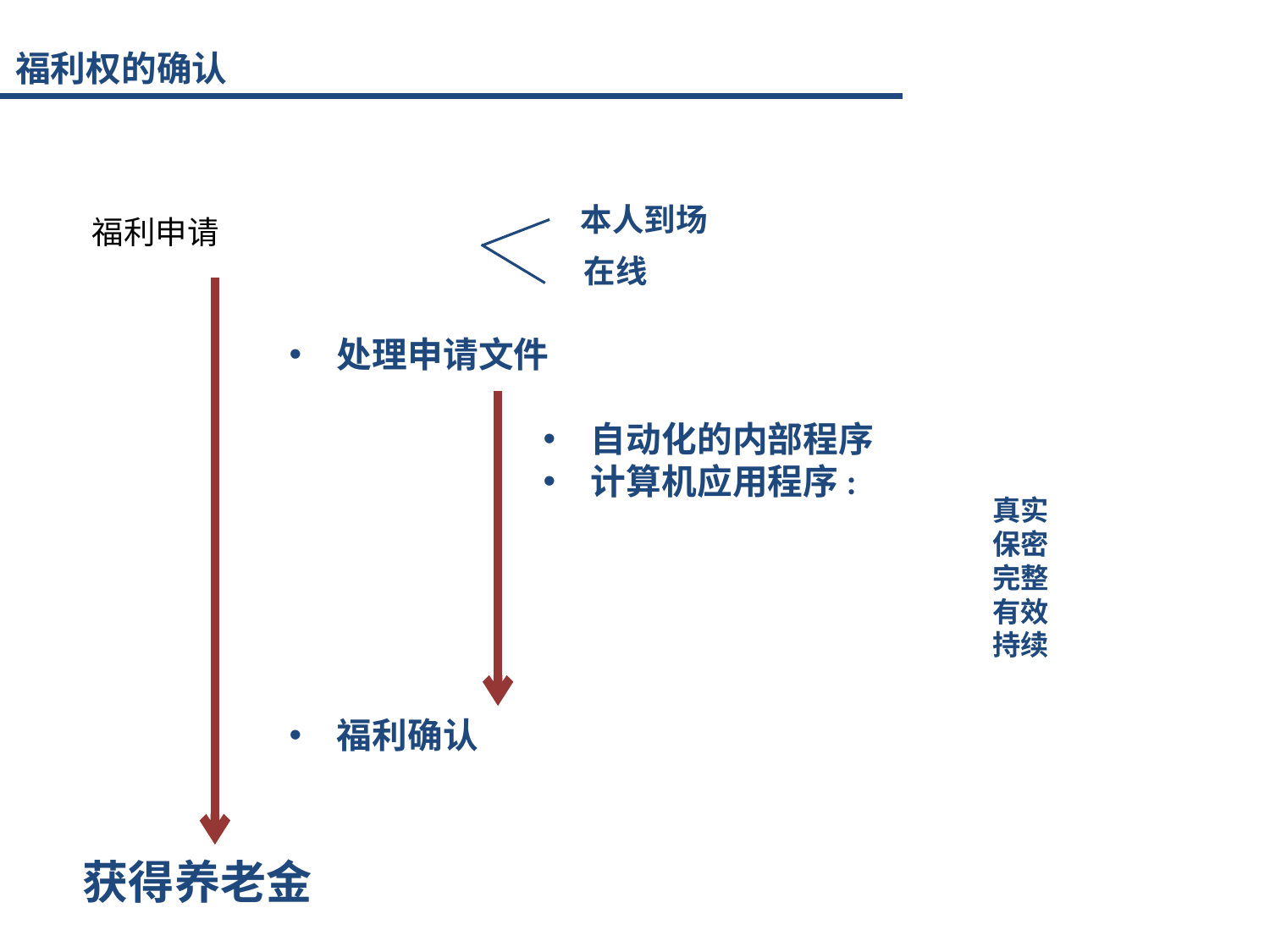

福利权的确认
本人到场
 福利申请
在线
处理申请文件

自动化的内部程序
计算机应用程序:

福利确认

真实
保密
完整
有效
持续
获得养老金